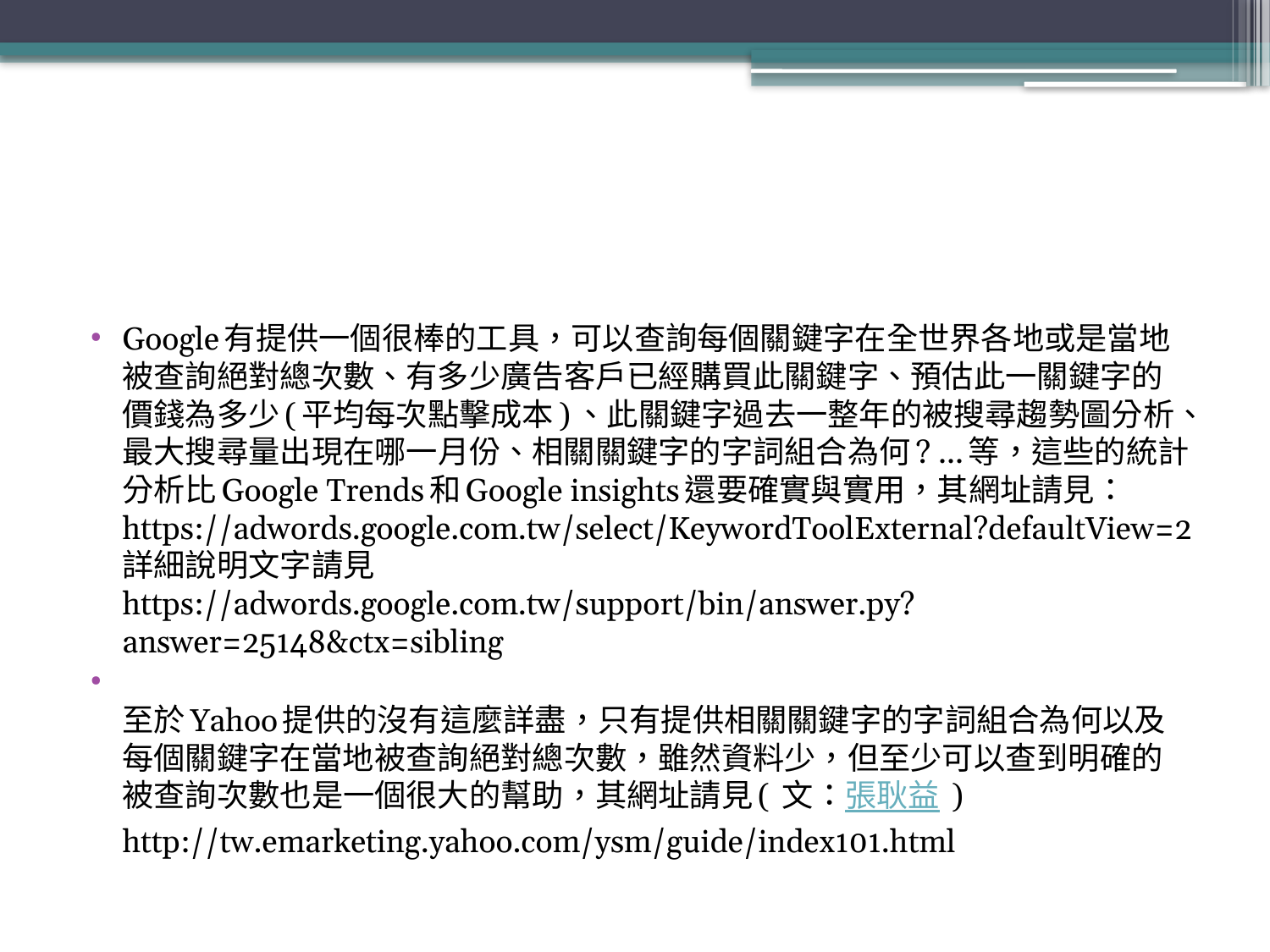

#
Google有提供一個很棒的工具，可以查詢每個關鍵字在全世界各地或是當地被查詢絕對總次數、有多少廣告客戶已經購買此關鍵字、預估此一關鍵字的價錢為多少(平均每次點擊成本)、此關鍵字過去一整年的被搜尋趨勢圖分析、最大搜尋量出現在哪一月份、相關關鍵字的字詞組合為何? ...等，這些的統計分析比Google Trends和Google insights還要確實與實用，其網址請見：
https://adwords.google.com.tw/select/KeywordToolExternal?defaultView=2
詳細說明文字請見
https://adwords.google.com.tw/support/bin/answer.py?answer=25148&ctx=sibling
至於Yahoo提供的沒有這麼詳盡，只有提供相關關鍵字的字詞組合為何以及每個關鍵字在當地被查詢絕對總次數，雖然資料少，但至少可以查到明確的被查詢次數也是一個很大的幫助，其網址請見( 文：張耿益 )
http://tw.emarketing.yahoo.com/ysm/guide/index101.html